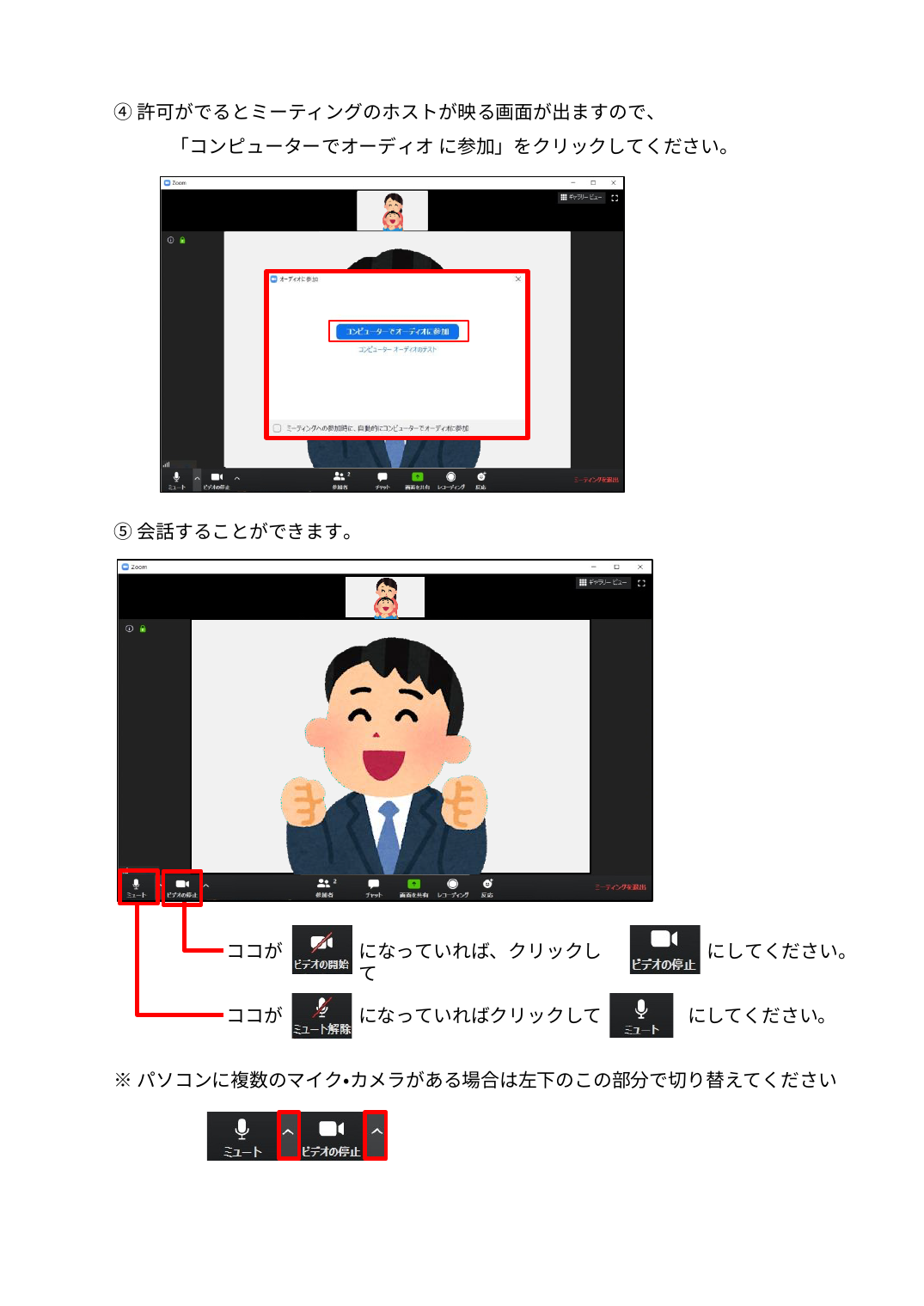

④許可がでるとミーティングのホストが映る画面が出ますので、
　　　　　「コンピューターでオーディオ に参加」をクリックしてください。

⑤会話することができます。

ココが
になっていれば、クリックして
にしてください。

ココが
になっていればクリックして
にしてください。
※パソコンに複数のマイク・カメラがある場合は左下のこの部分で切り替えてください